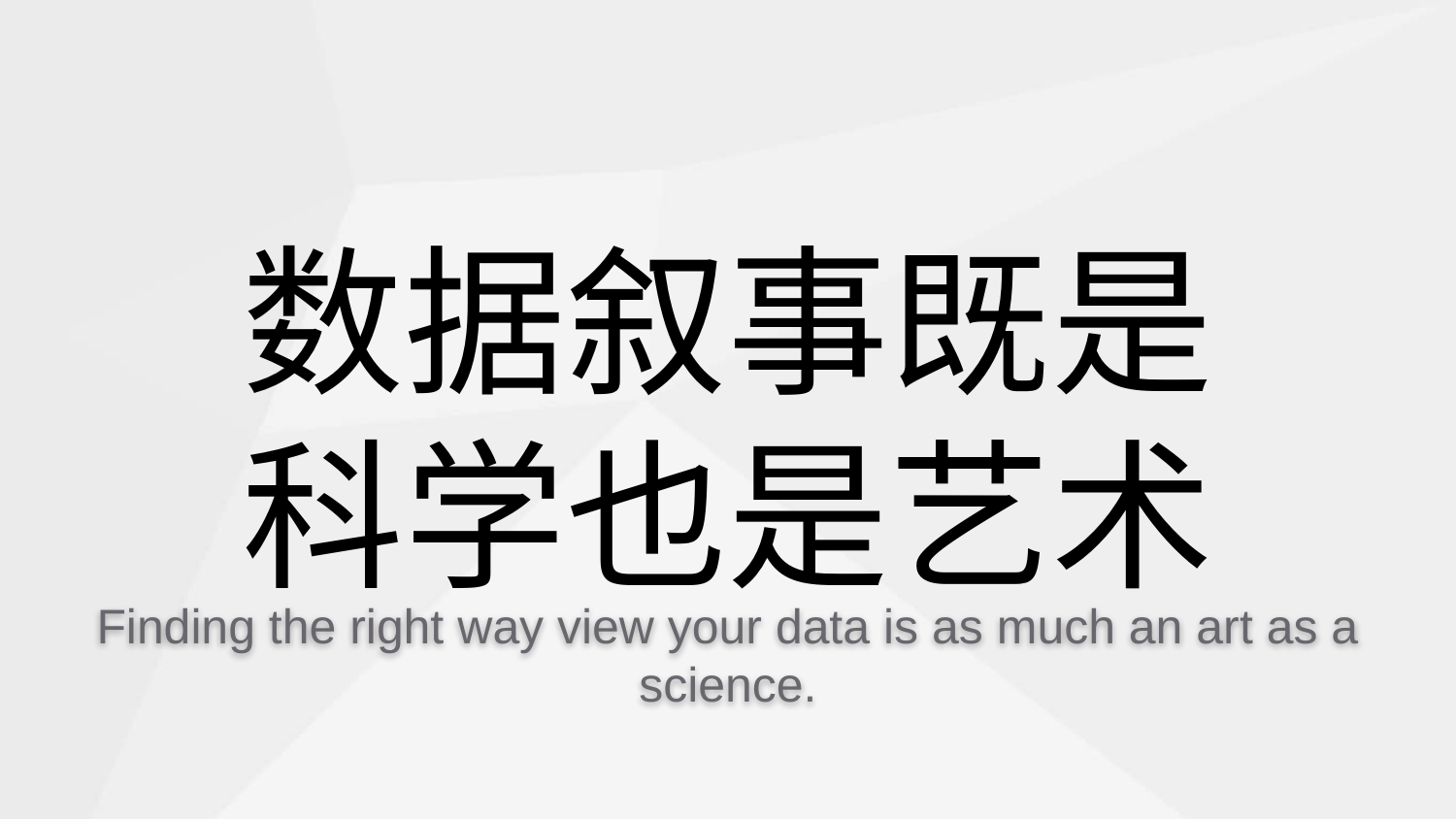

# 数据叙事既是 科学也是艺术
Finding the right way view your data is as much an art as a science.